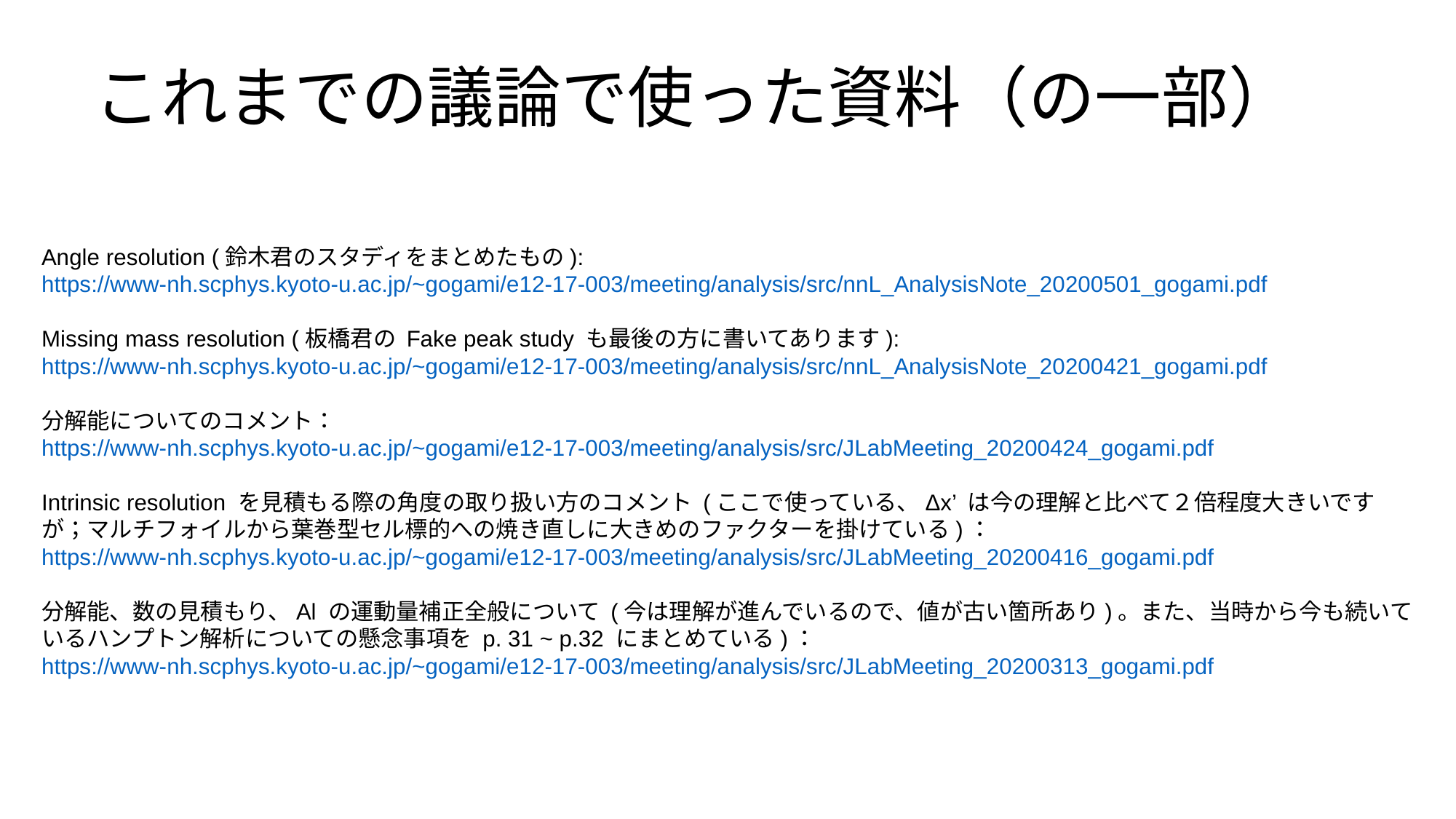

# これまでの議論で使った資料（の一部）
Angle resolution (鈴木君のスタディをまとめたもの):
https://www-nh.scphys.kyoto-u.ac.jp/~gogami/e12-17-003/meeting/analysis/src/nnL_AnalysisNote_20200501_gogami.pdf

Missing mass resolution (板橋君の Fake peak study も最後の方に書いてあります):
https://www-nh.scphys.kyoto-u.ac.jp/~gogami/e12-17-003/meeting/analysis/src/nnL_AnalysisNote_20200421_gogami.pdf

分解能についてのコメント：
https://www-nh.scphys.kyoto-u.ac.jp/~gogami/e12-17-003/meeting/analysis/src/JLabMeeting_20200424_gogami.pdf

Intrinsic resolution を見積もる際の角度の取り扱い方のコメント (ここで使っている、Δx’ は今の理解と比べて２倍程度大きいですが；マルチフォイルから葉巻型セル標的への焼き直しに大きめのファクターを掛けている)：
https://www-nh.scphys.kyoto-u.ac.jp/~gogami/e12-17-003/meeting/analysis/src/JLabMeeting_20200416_gogami.pdf

分解能、数の見積もり、Al の運動量補正全般について (今は理解が進んでいるので、値が古い箇所あり)。また、当時から今も続いているハンプトン解析についての懸念事項を p. 31 ~ p.32 にまとめている)：
https://www-nh.scphys.kyoto-u.ac.jp/~gogami/e12-17-003/meeting/analysis/src/JLabMeeting_20200313_gogami.pdf